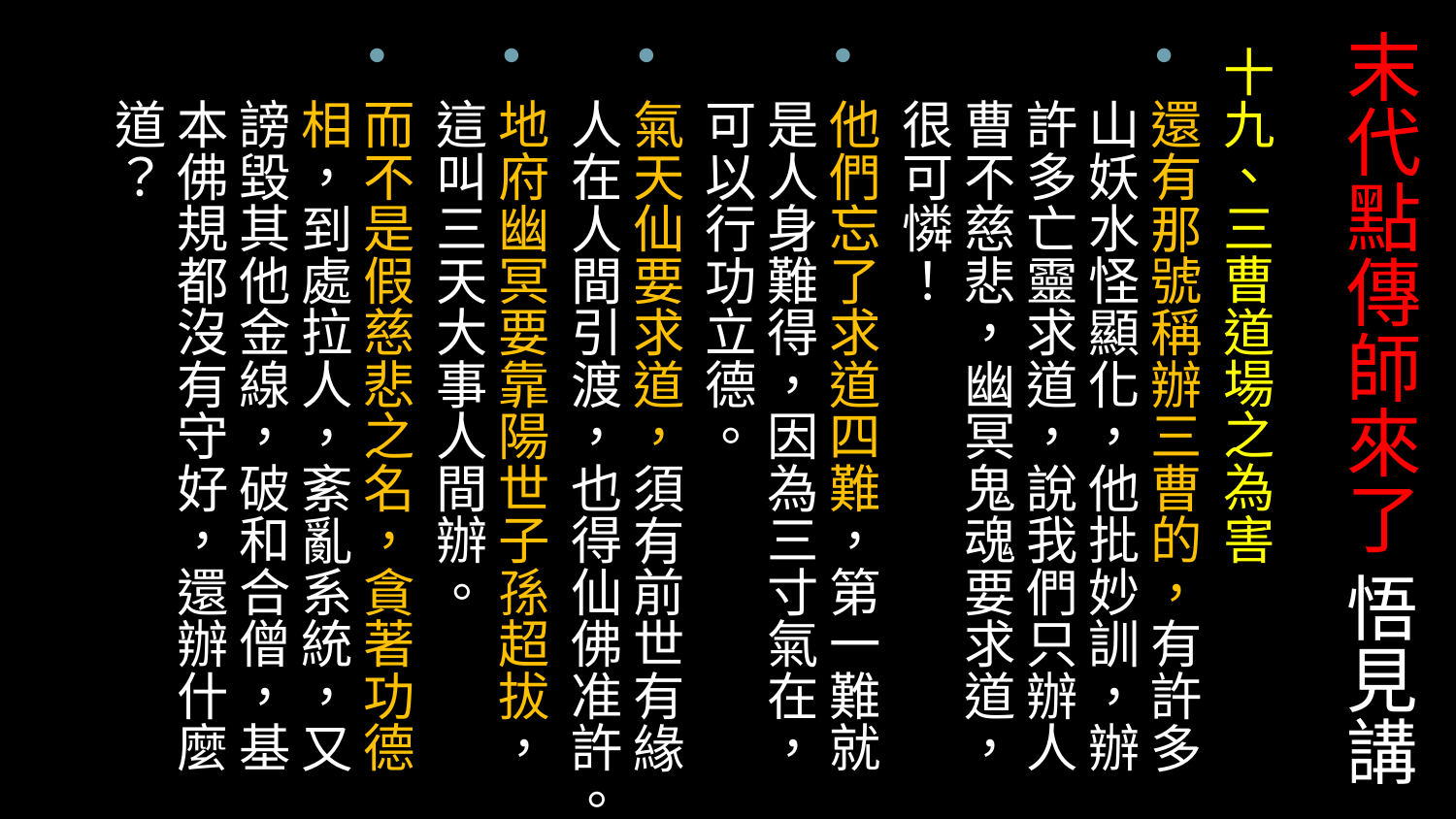

# 末代點傳師來了 悟見講
十九、三曹道場之為害
還有那號稱辦三曹的，有許多山妖水怪顯化，他批妙訓，辦許多亡靈求道，說我們只辦人曹不慈悲，幽冥鬼魂要求道，很可憐！
他們忘了求道四難，第一難就是人身難得，因為三寸氣在，可以行功立德。
氣天仙要求道，須有前世有緣人在人間引渡，也得仙佛准許。
地府幽冥要靠陽世子孫超拔，這叫三天大事人間辦。
而不是假慈悲之名，貪著功德相，到處拉人，紊亂系統，又謗毀其他金線，破和合僧，基本佛規都沒有守好，還辦什麼道？